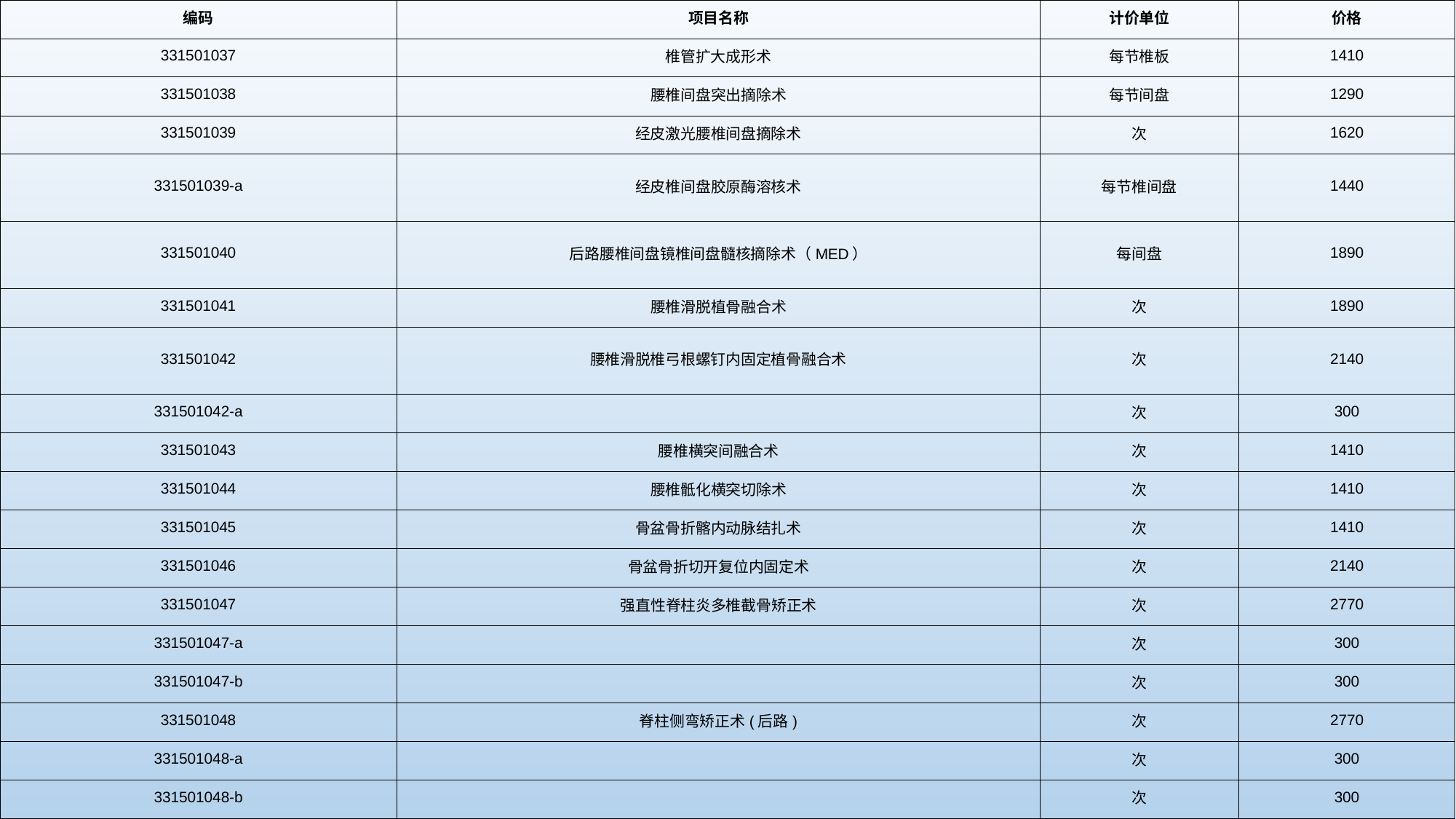

| 编码 | 项目名称 | 计价单位 | 价格 |
| --- | --- | --- | --- |
| 331501037 | 椎管扩大成形术 | 每节椎板 | 1410 |
| 331501038 | 腰椎间盘突出摘除术 | 每节间盘 | 1290 |
| 331501039 | 经皮激光腰椎间盘摘除术 | 次 | 1620 |
| 331501039-a | 经皮椎间盘胶原酶溶核术 | 每节椎间盘 | 1440 |
| 331501040 | 后路腰椎间盘镜椎间盘髓核摘除术（MED） | 每间盘 | 1890 |
| 331501041 | 腰椎滑脱植骨融合术 | 次 | 1890 |
| 331501042 | 腰椎滑脱椎弓根螺钉内固定植骨融合术 | 次 | 2140 |
| 331501042-a |  | 次 | 300 |
| 331501043 | 腰椎横突间融合术 | 次 | 1410 |
| 331501044 | 腰椎骶化横突切除术 | 次 | 1410 |
| 331501045 | 骨盆骨折髂内动脉结扎术 | 次 | 1410 |
| 331501046 | 骨盆骨折切开复位内固定术 | 次 | 2140 |
| 331501047 | 强直性脊柱炎多椎截骨矫正术 | 次 | 2770 |
| 331501047-a |  | 次 | 300 |
| 331501047-b |  | 次 | 300 |
| 331501048 | 脊柱侧弯矫正术(后路) | 次 | 2770 |
| 331501048-a |  | 次 | 300 |
| 331501048-b |  | 次 | 300 |